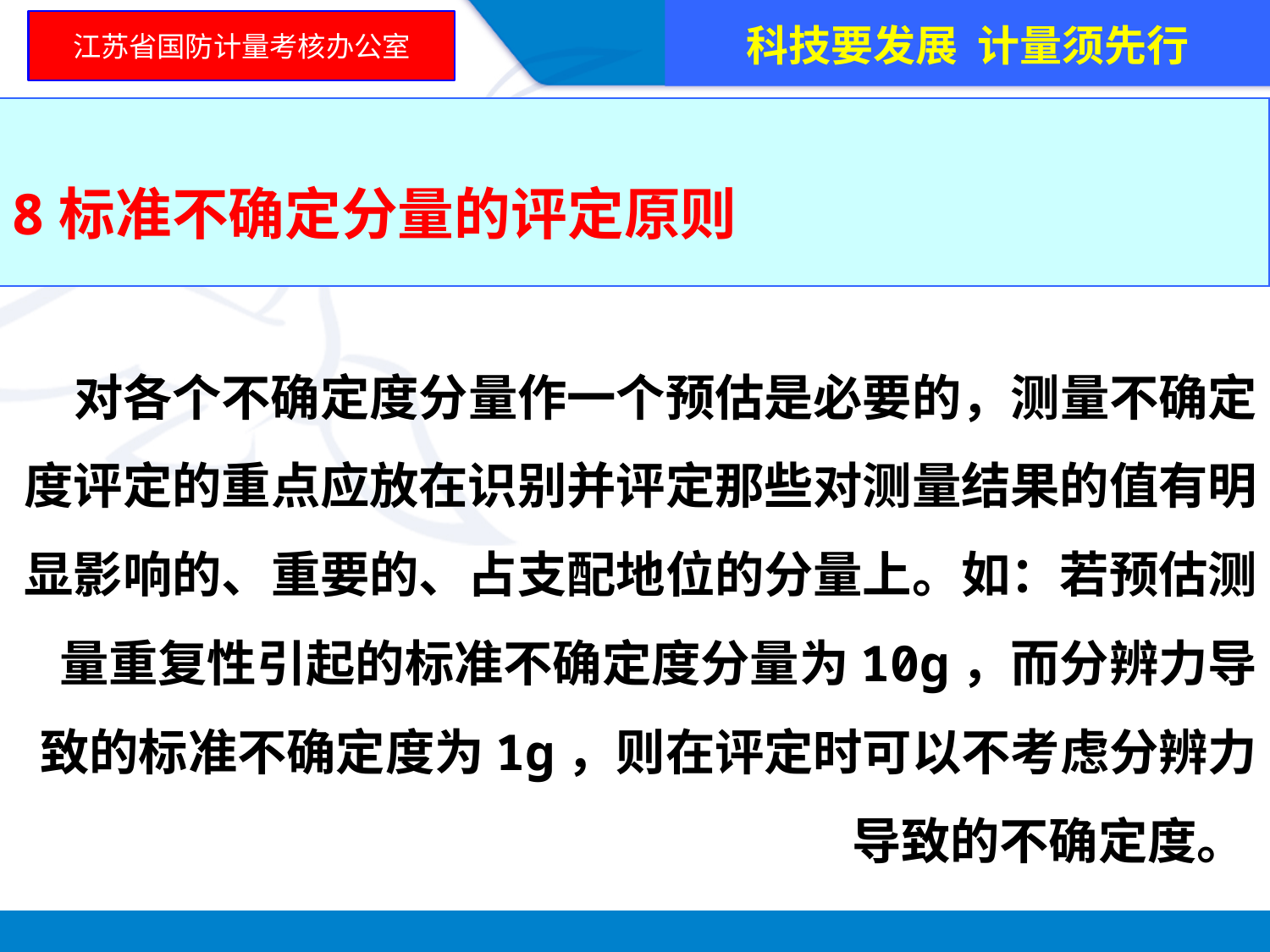

科技要发展  计量须先行
江苏省国防计量考核办公室
8标准不确定分量的评定原则

 对各个不确定度分量作一个预估是必要的，测量不确定度评定的重点应放在识别并评定那些对测量结果的值有明显影响的、重要的、占支配地位的分量上。如：若预估测量重复性引起的标准不确定度分量为10g，而分辨力导致的标准不确定度为1g，则在评定时可以不考虑分辨力导致的不确定度。